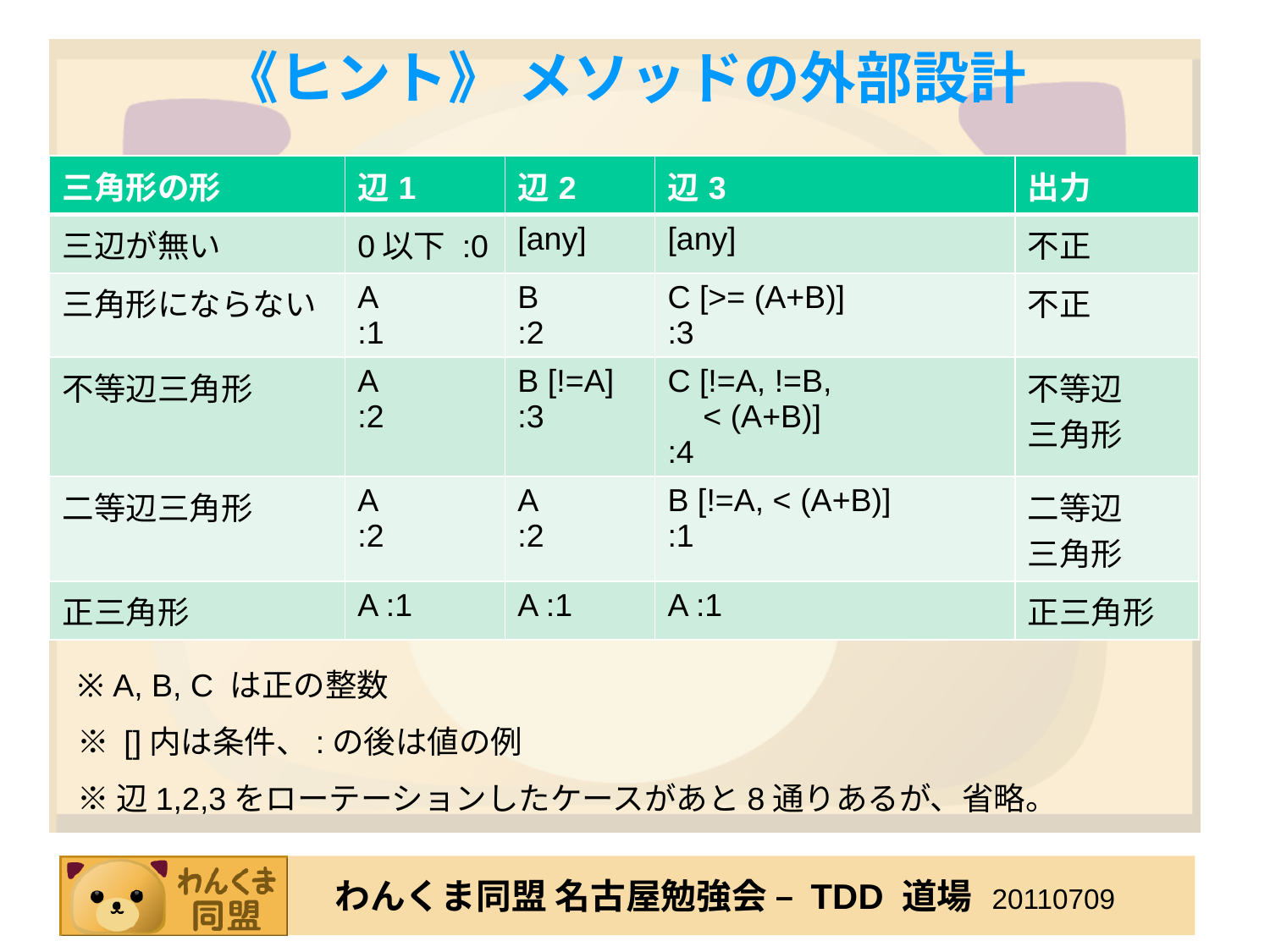

# 《ヒント》 メソッドの外部設計
| 三角形の形 | 辺1 | 辺2 | 辺3 | 出力 |
| --- | --- | --- | --- | --- |
| 三辺が無い | 0以下 :0 | [any] | [any] | 不正 |
| 三角形にならない | A :1 | B :2 | C [>= (A+B)] :3 | 不正 |
| 不等辺三角形 | A :2 | B [!=A] :3 | C [!=A, !=B, < (A+B)] :4 | 不等辺 三角形 |
| 二等辺三角形 | A :2 | A :2 | B [!=A, < (A+B)] :1 | 二等辺 三角形 |
| 正三角形 | A :1 | A :1 | A :1 | 正三角形 |
※ A, B, C は正の整数
※ []内は条件、:の後は値の例
※ 辺1,2,3をローテーションしたケースがあと8通りあるが、省略。